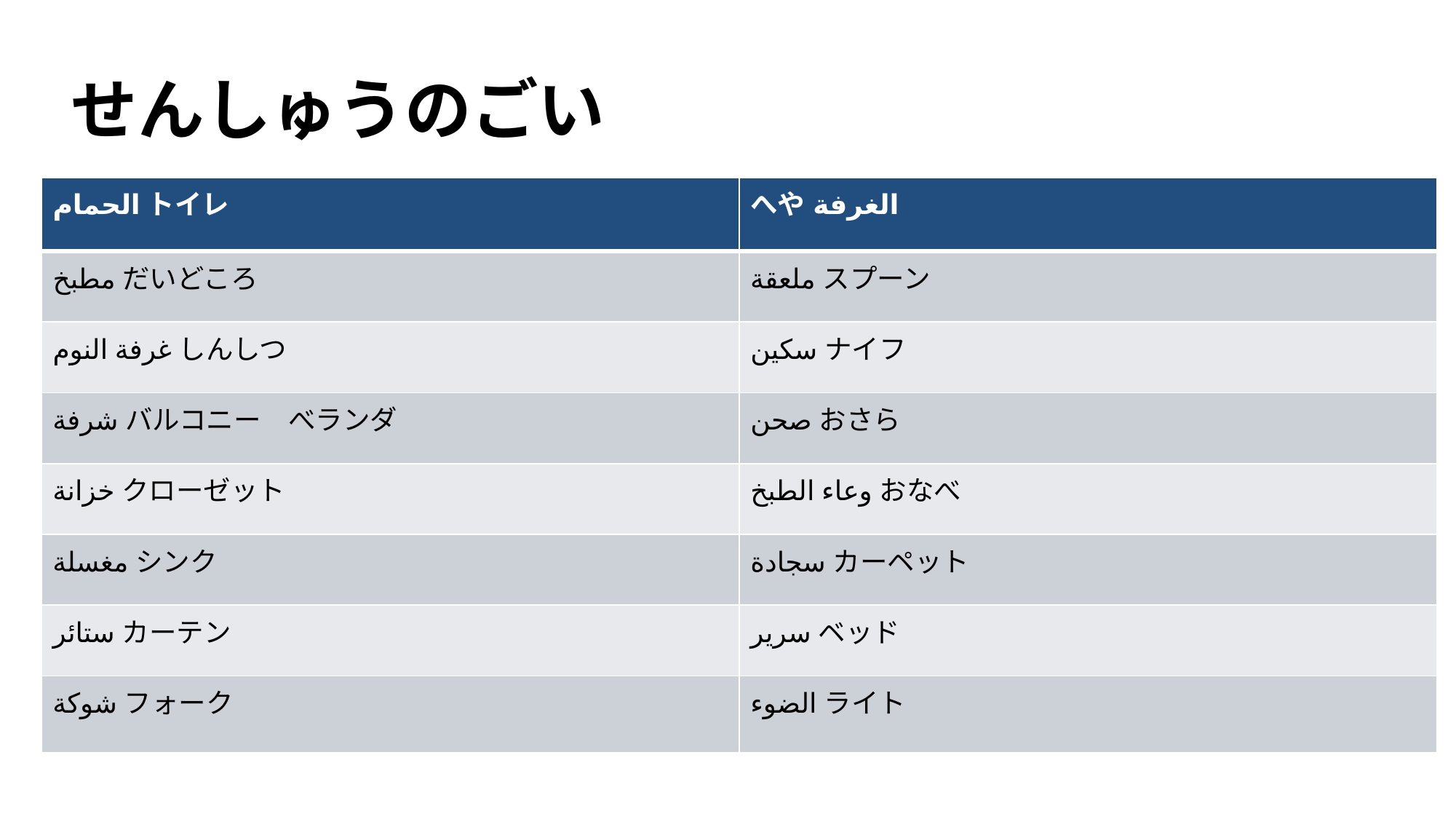

# せんしゅうのごい
| الحمامトイレ | へやالغرفة |
| --- | --- |
| مطبخだいどころ | ملعقةスプーン |
| غرفة النومしんしつ | سكينナイフ |
| شرفةバルコニー　べランダ | صحنおさら |
| خزانةクローゼット | وعاء الطبخおなべ |
| مغسلةシンク | سجادةカーペット |
| ستائرカーテン | سريرベッド |
| شوكةフォーク | الضوءライト |